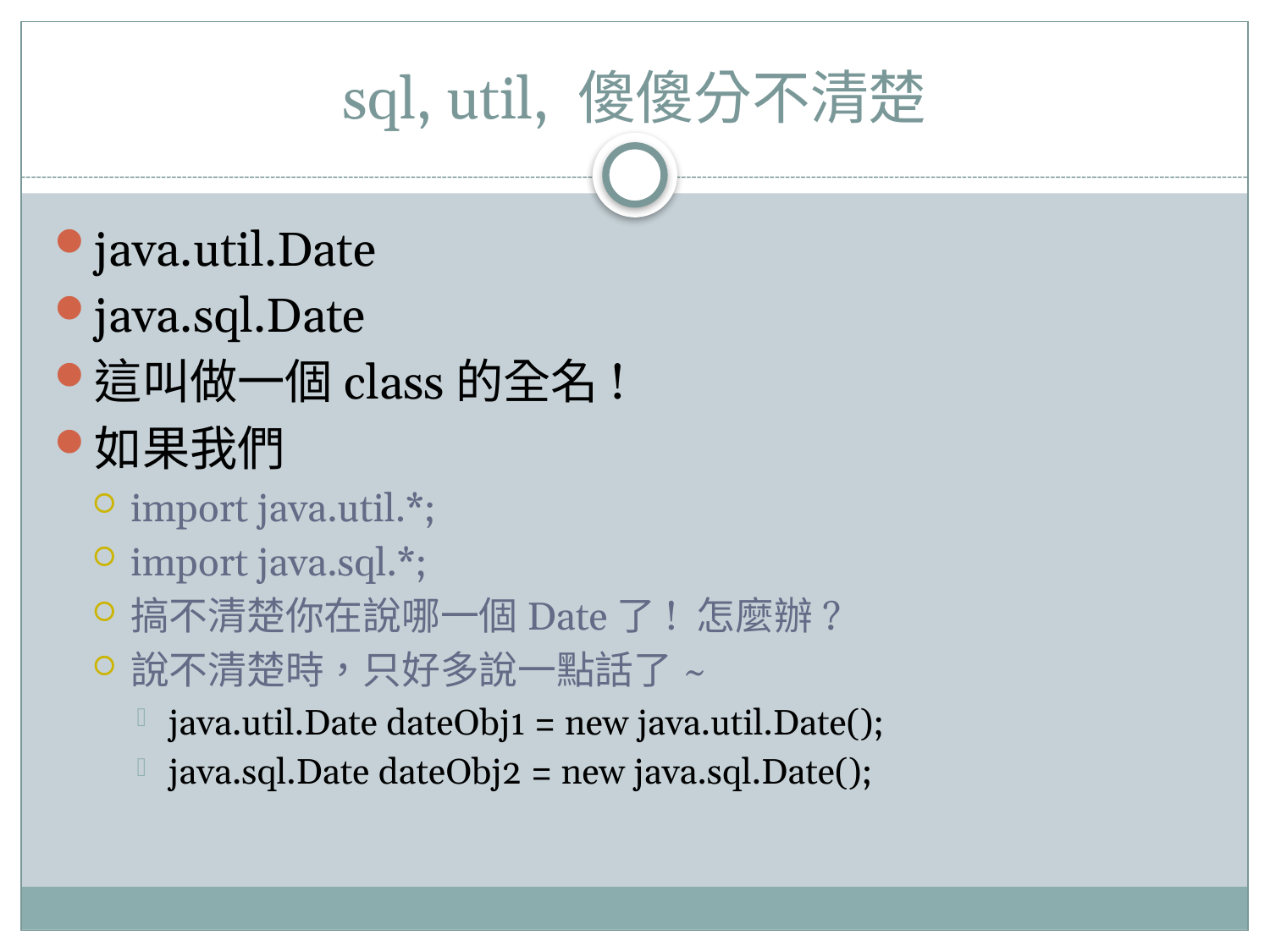

# sql, util, 傻傻分不清楚
java.util.Date
java.sql.Date
這叫做一個class的全名!
如果我們
import java.util.*;
import java.sql.*;
搞不清楚你在說哪一個Date了! 怎麼辦?
說不清楚時，只好多說一點話了~
java.util.Date dateObj1 = new java.util.Date();
java.sql.Date dateObj2 = new java.sql.Date();